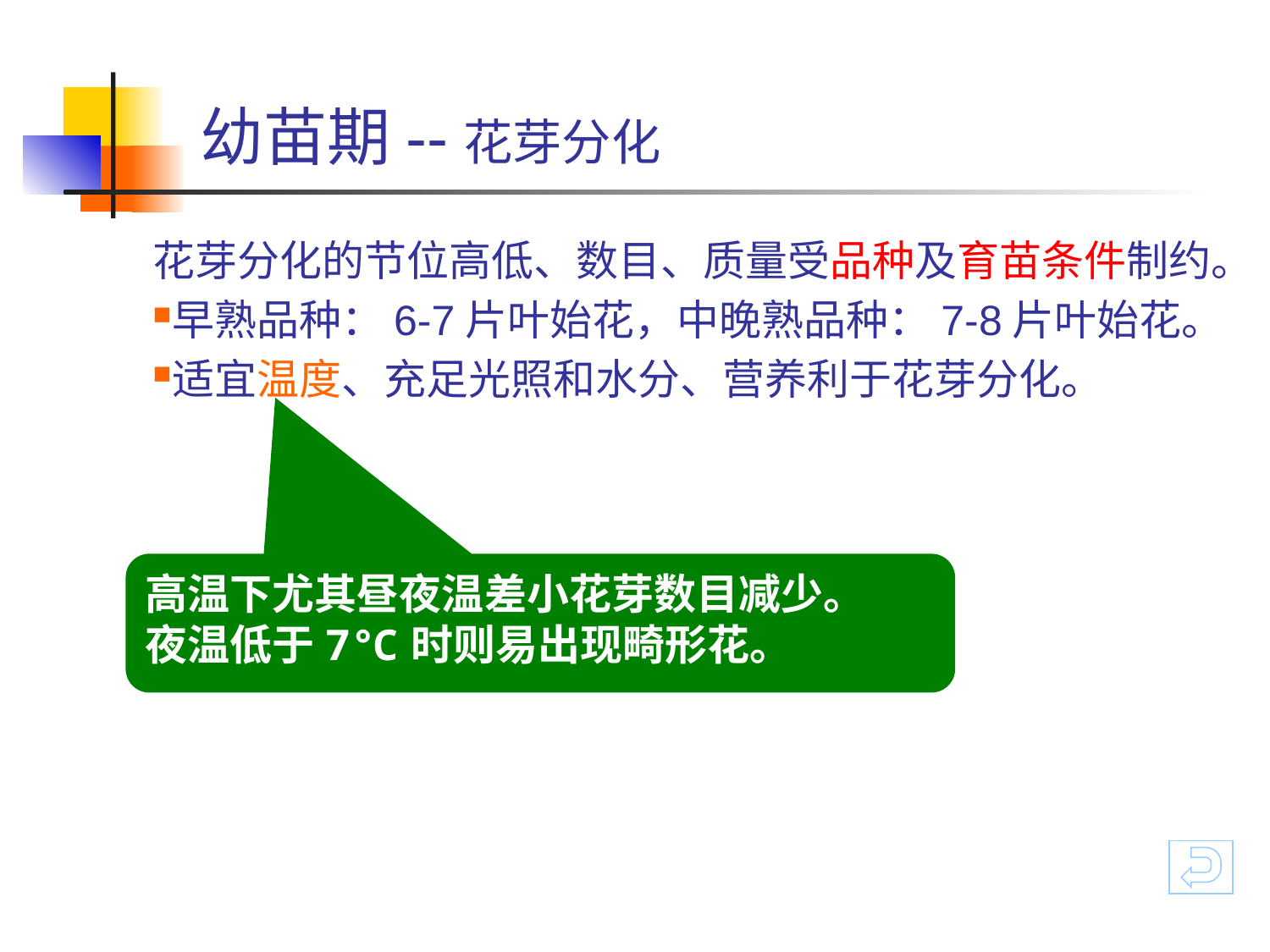

# 幼苗期--花芽分化
花芽分化的节位高低、数目、质量受品种及育苗条件制约。
早熟品种：6-7片叶始花，中晚熟品种：7-8片叶始花。
适宜温度、充足光照和水分、营养利于花芽分化。
高温下尤其昼夜温差小花芽数目减少。
夜温低于7℃时则易出现畸形花。